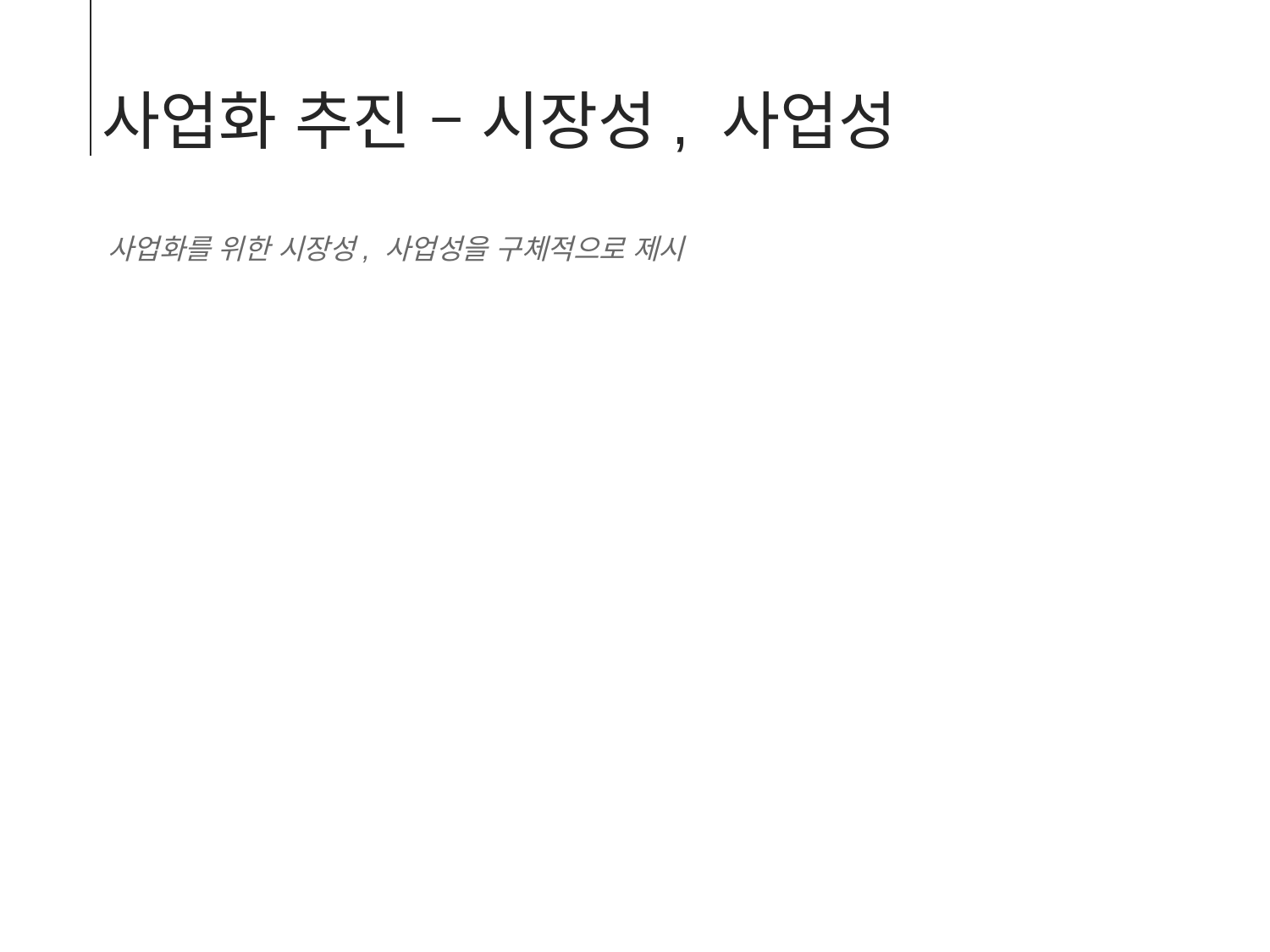

사업화 추진 – 시장성, 사업성
사업화를 위한 시장성, 사업성을 구체적으로 제시